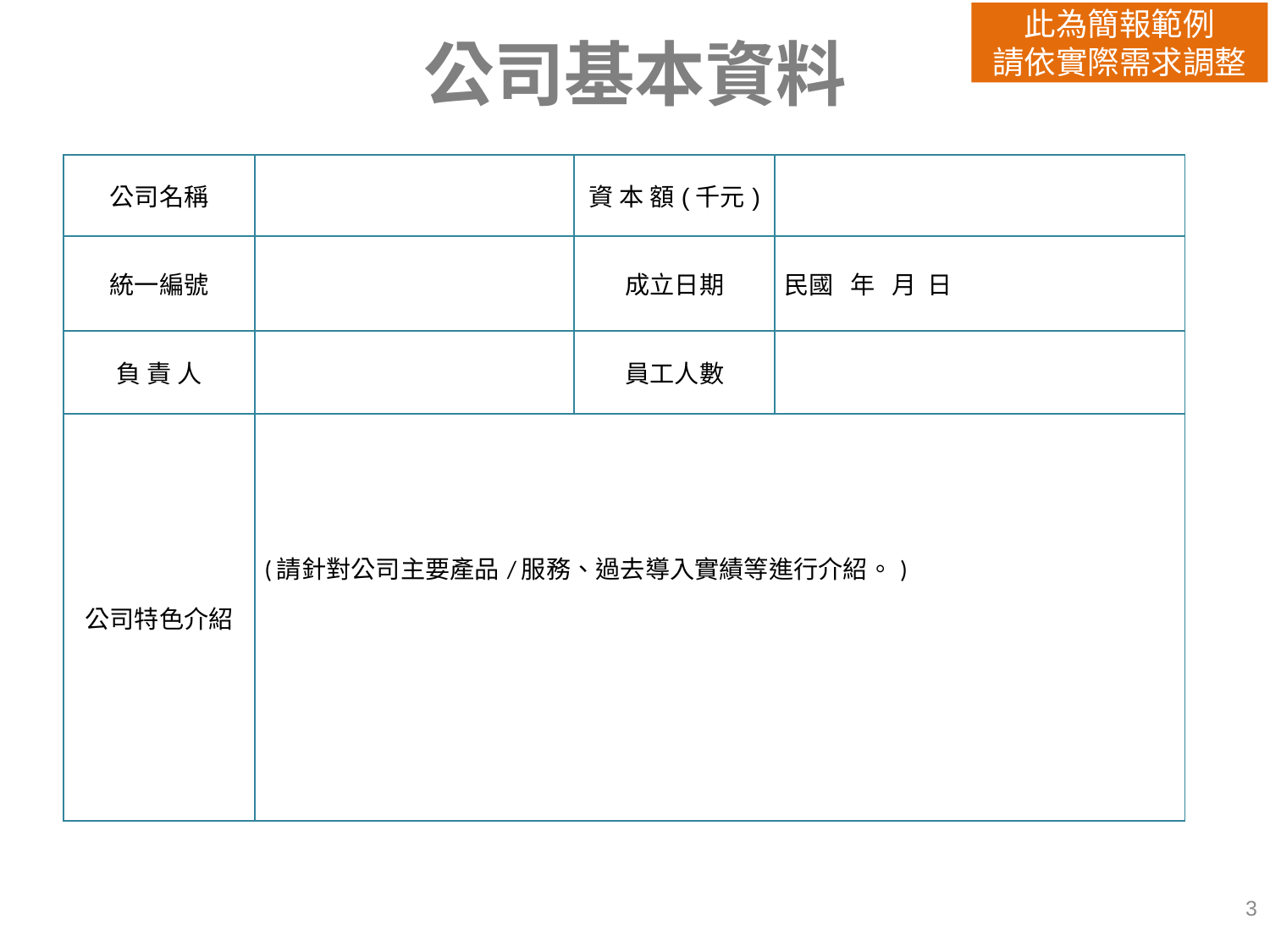

此為簡報範例
請依實際需求調整
# 公司基本資料
| 公司名稱 |  | 資 本 額(千元) |  |
| --- | --- | --- | --- |
| 統一編號 |  | 成立日期 | 民國 年 月 日 |
| 負 責 人 |  | 員工人數 |  |
| 公司特色介紹 | (請針對公司主要產品/服務、過去導入實績等進行介紹。) |  |  |
3